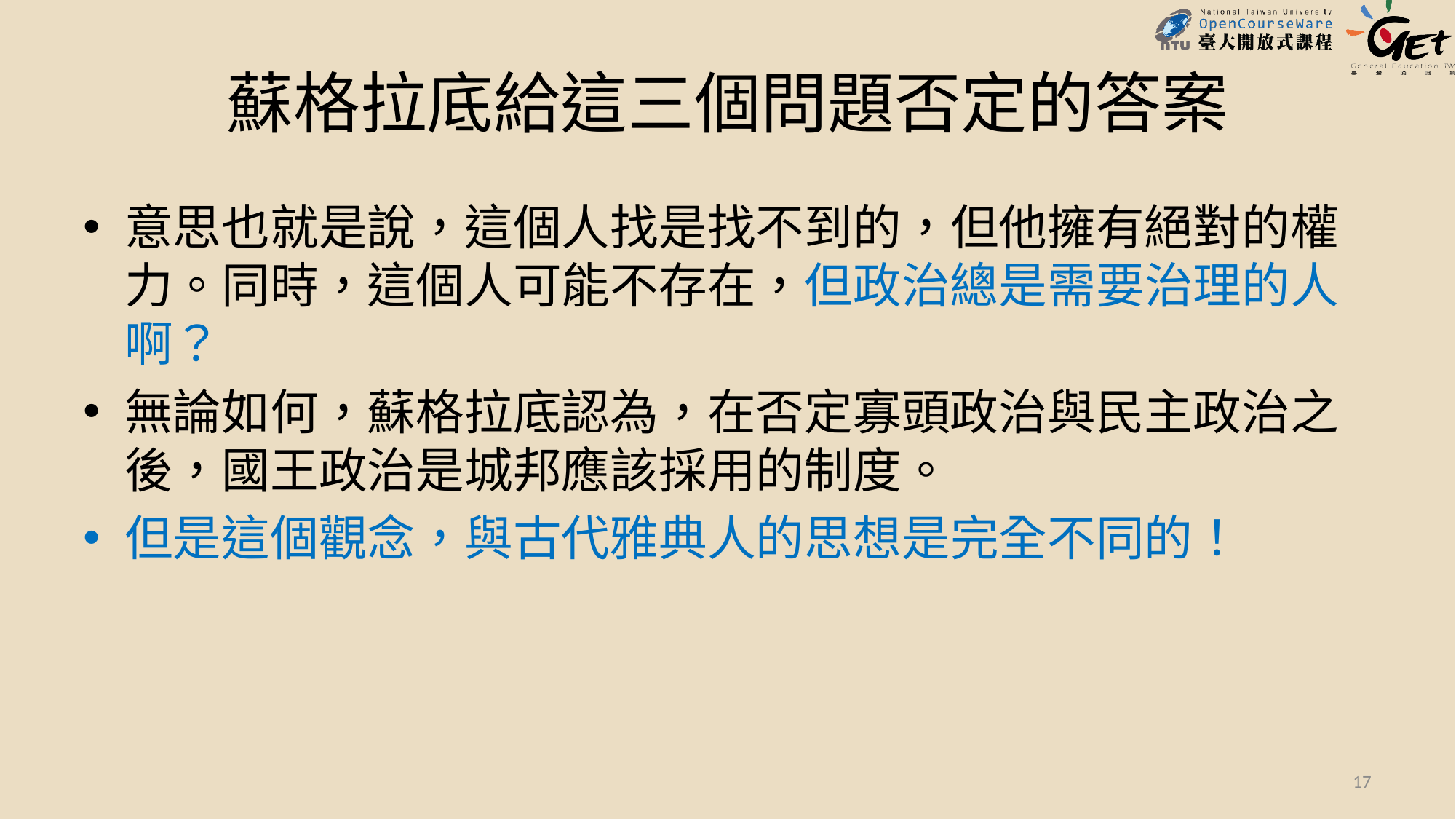

# 蘇格拉底給這三個問題否定的答案
意思也就是說，這個人找是找不到的，但他擁有絕對的權力。同時，這個人可能不存在，但政治總是需要治理的人啊？
無論如何，蘇格拉底認為，在否定寡頭政治與民主政治之後，國王政治是城邦應該採用的制度。
但是這個觀念，與古代雅典人的思想是完全不同的！
17